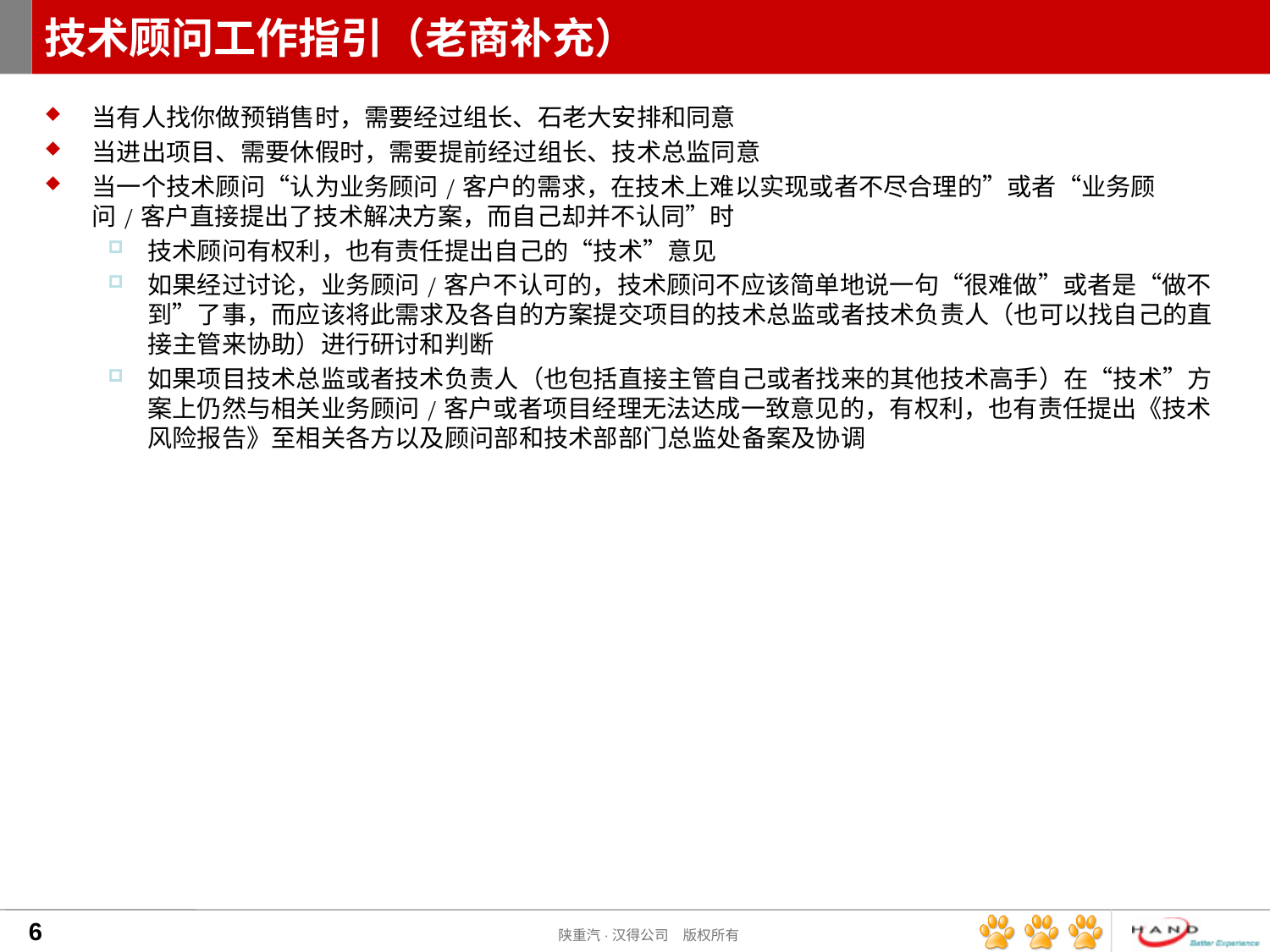

# 技术顾问工作指引（老商补充）
当有人找你做预销售时，需要经过组长、石老大安排和同意
当进出项目、需要休假时，需要提前经过组长、技术总监同意
当一个技术顾问“认为业务顾问/客户的需求，在技术上难以实现或者不尽合理的”或者“业务顾问/客户直接提出了技术解决方案，而自己却并不认同”时
技术顾问有权利，也有责任提出自己的“技术”意见
如果经过讨论，业务顾问/客户不认可的，技术顾问不应该简单地说一句“很难做”或者是“做不到”了事，而应该将此需求及各自的方案提交项目的技术总监或者技术负责人（也可以找自己的直接主管来协助）进行研讨和判断
如果项目技术总监或者技术负责人（也包括直接主管自己或者找来的其他技术高手）在“技术”方案上仍然与相关业务顾问/客户或者项目经理无法达成一致意见的，有权利，也有责任提出《技术风险报告》至相关各方以及顾问部和技术部部门总监处备案及协调

6